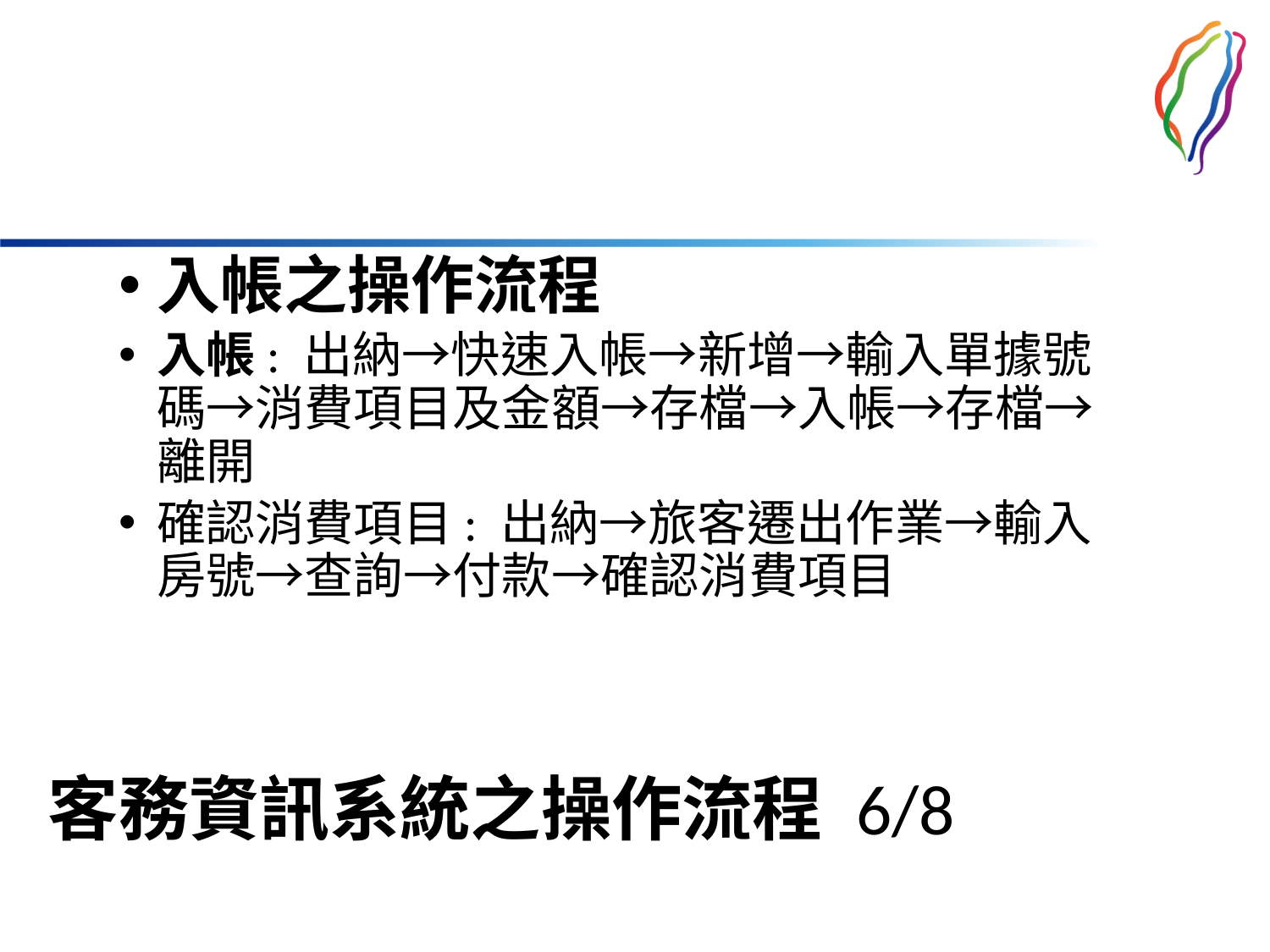

入帳之操作流程
入帳: 出納→快速入帳→新增→輸入單據號碼→消費項目及金額→存檔→入帳→存檔→離開
確認消費項目: 出納→旅客遷出作業→輸入房號→查詢→付款→確認消費項目
# 客務資訊系統之操作流程 6/8